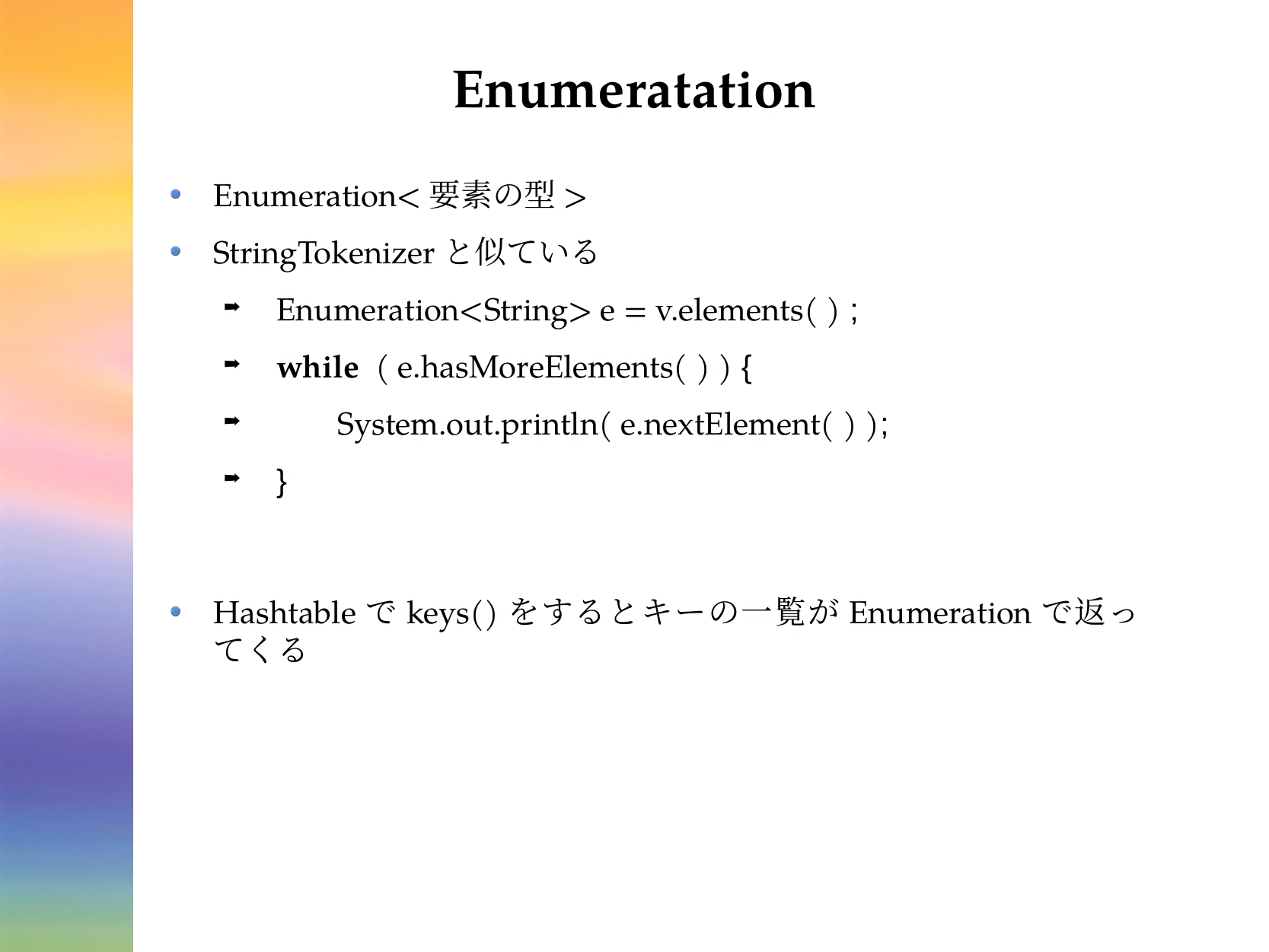

# Enumeratation
Enumeration<要素の型>
StringTokenizerと似ている
 Enumeration<String> e = v.elements( ) ;
 while  ( e.hasMoreElements( ) ) {
        System.out.println( e.nextElement( ) );
 }

Hashtableでkeys()をするとキーの一覧がEnumerationで返ってくる